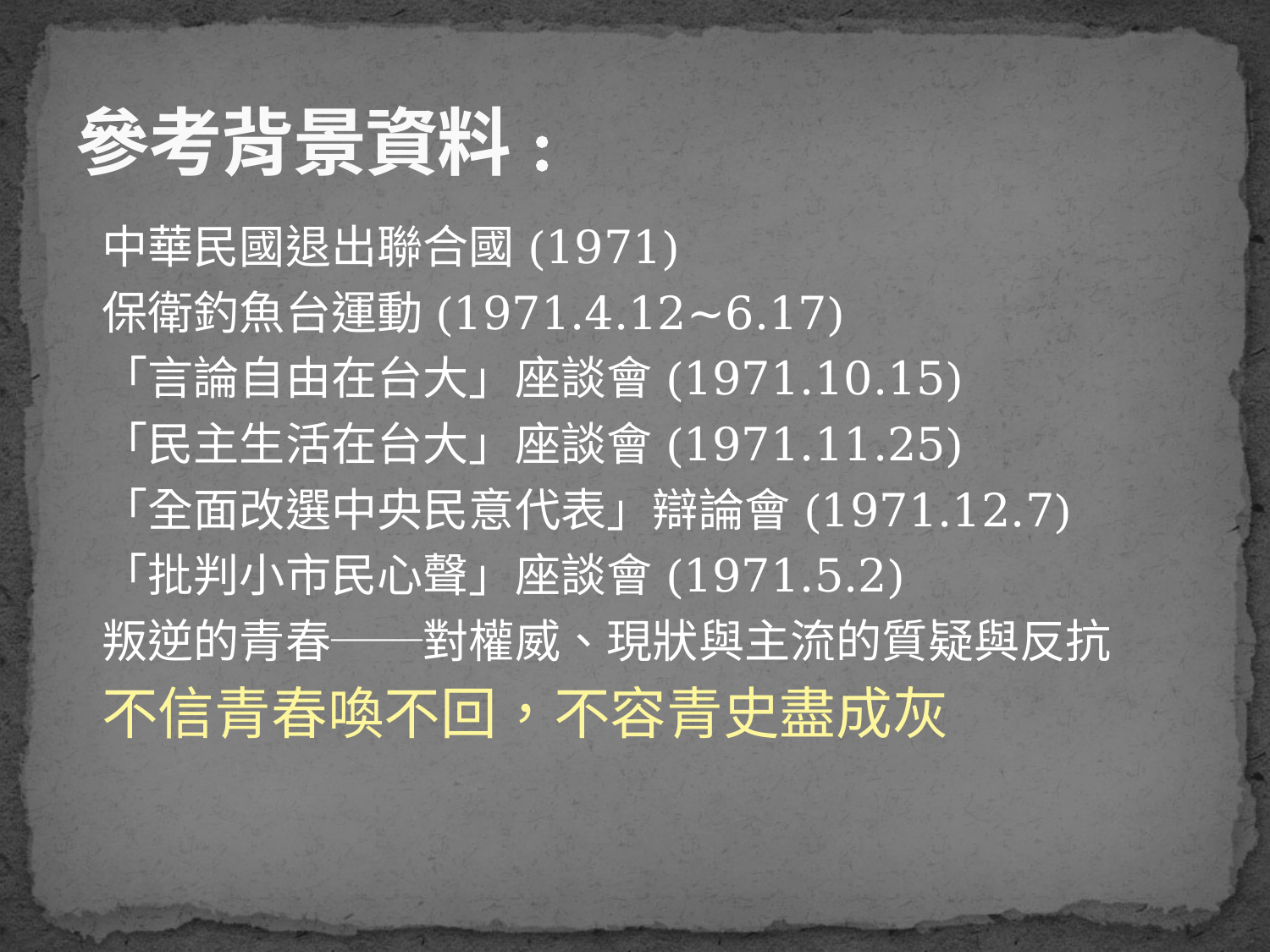

# 參考背景資料:
中華民國退出聯合國(1971)
保衛釣魚台運動(1971.4.12~6.17)
「言論自由在台大」座談會(1971.10.15)
「民主生活在台大」座談會(1971.11.25)
「全面改選中央民意代表」辯論會(1971.12.7)
「批判小市民心聲」座談會(1971.5.2)
叛逆的青春──對權威、現狀與主流的質疑與反抗
不信青春喚不回，不容青史盡成灰